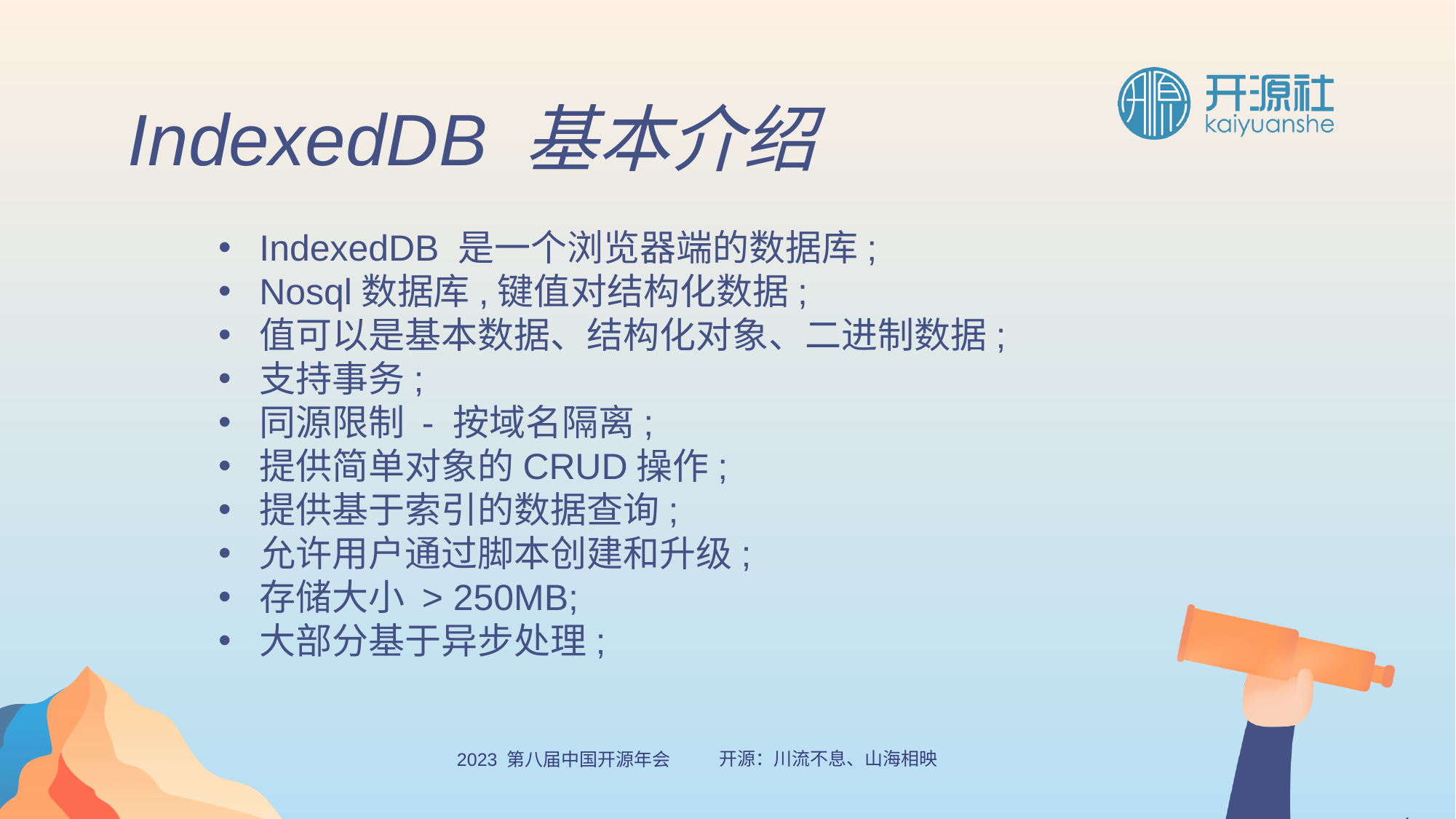

IndexedDB 基本介绍

IndexedDB 是一个浏览器端的数据库;
Nosql数据库,键值对结构化数据;
值可以是基本数据、结构化对象、二进制数据;
支持事务;
同源限制 - 按域名隔离;
提供简单对象的CRUD操作;
提供基于索引的数据查询;
允许用户通过脚本创建和升级;
存储大小 > 250MB;
大部分基于异步处理;